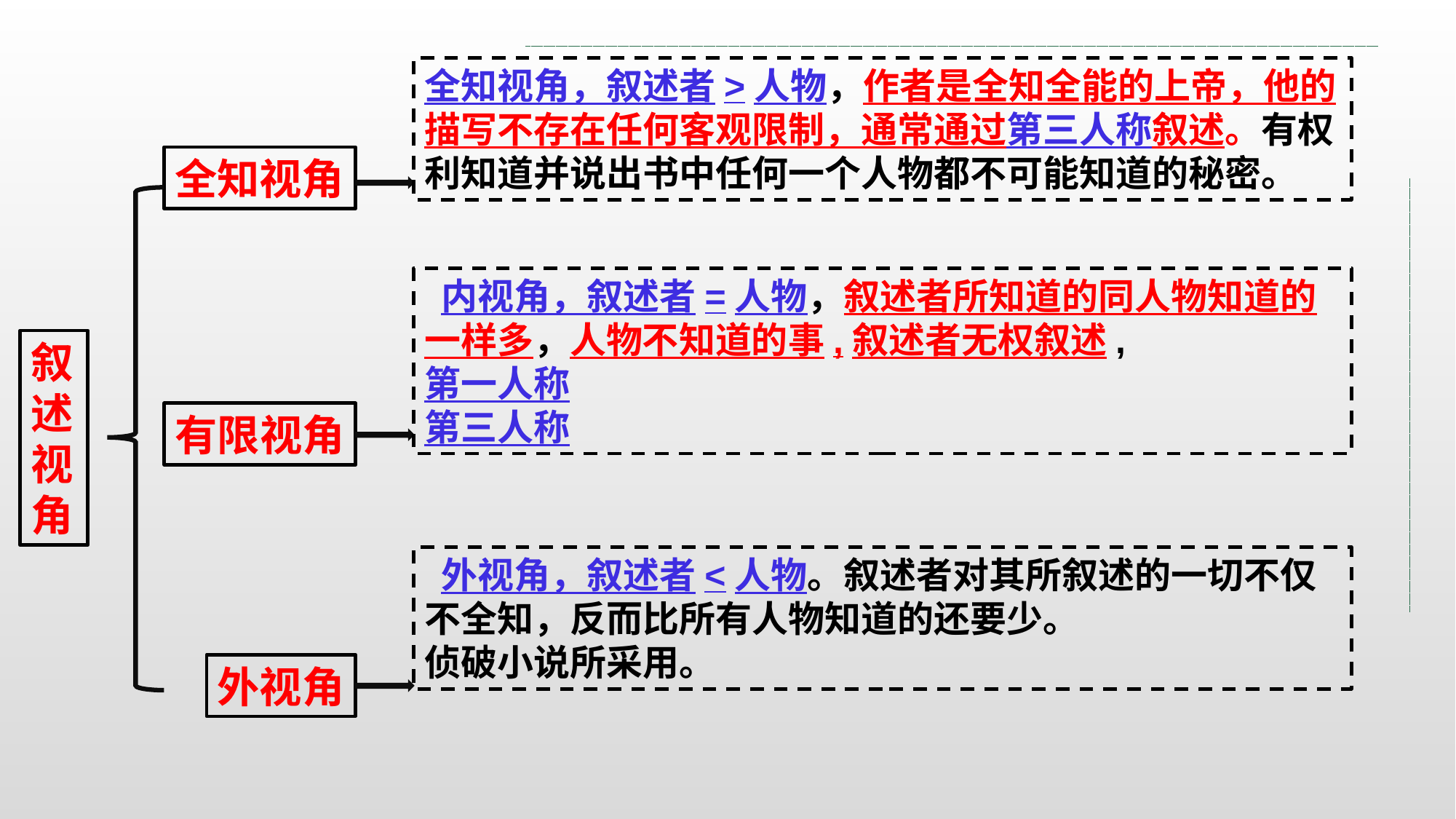

全知视角，叙述者>人物，作者是全知全能的上帝，他的描写不存在任何客观限制，通常通过第三人称叙述。有权利知道并说出书中任何一个人物都不可能知道的秘密。
全知视角

 内视角，叙述者=人物，叙述者所知道的同人物知道的一样多，人物不知道的事,叙述者无权叙述,
第一人称
第三人称
叙述视角
有限视角

 外视角，叙述者<人物。叙述者对其所叙述的一切不仅不全知，反而比所有人物知道的还要少。
侦破小说所采用。
外视角